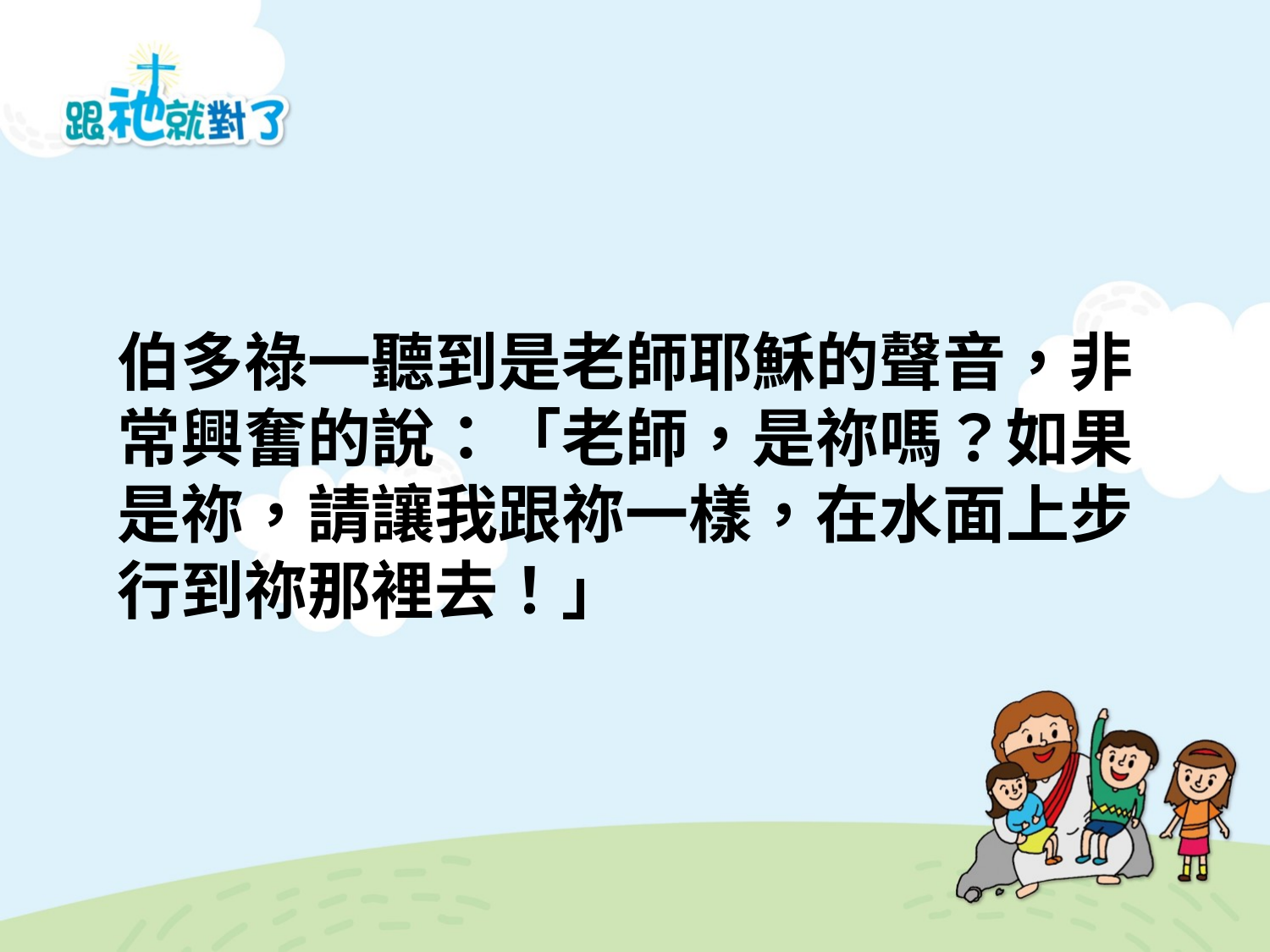

伯多祿一聽到是老師耶穌的聲音，非常興奮的說：「老師，是祢嗎？如果是祢，請讓我跟祢一樣，在水面上步行到祢那裡去！」